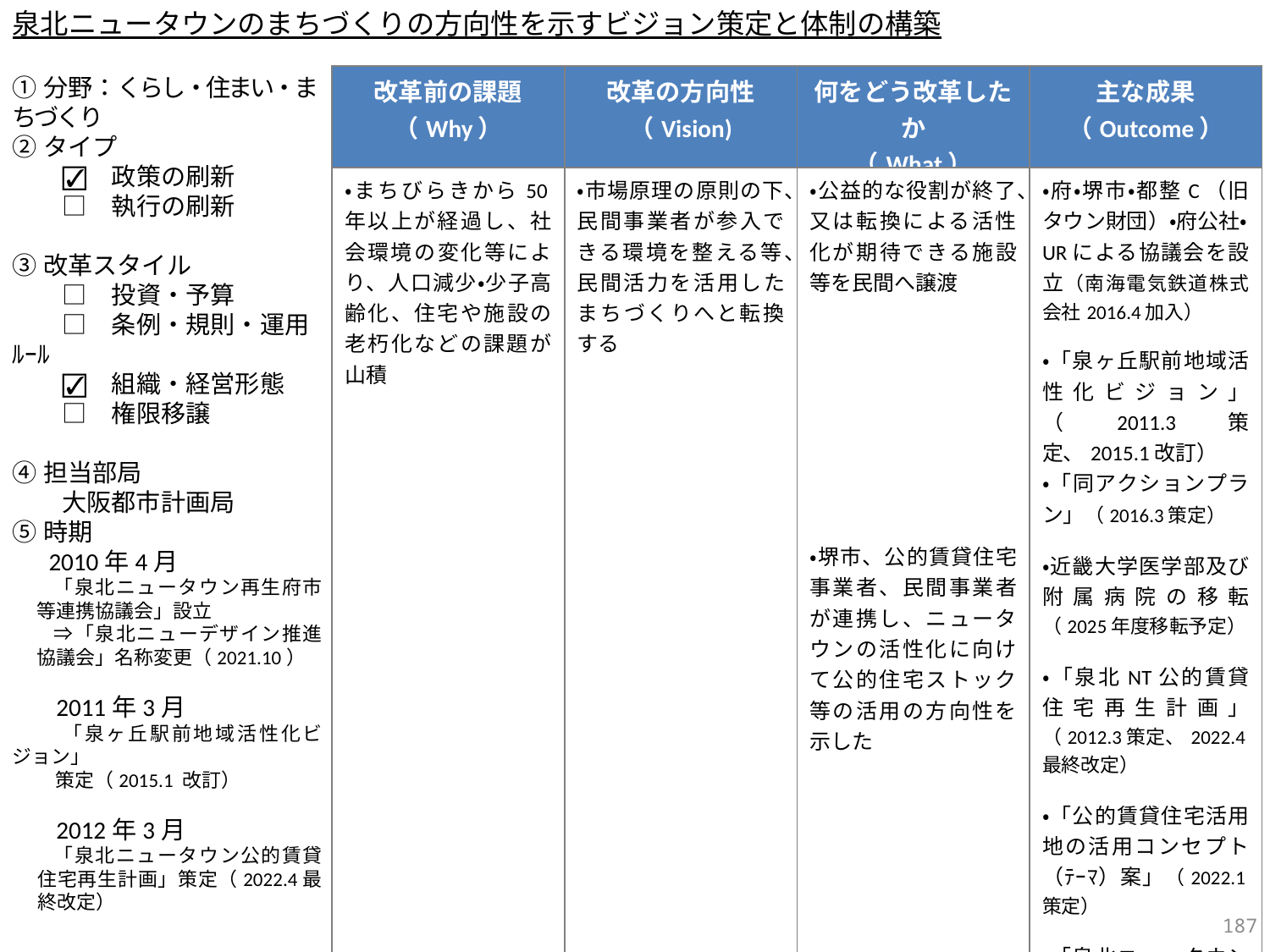

泉北ニュータウンのまちづくりの方向性を示すビジョン策定と体制の構築
①分野：くらし・住まい・まちづくり
②タイプ
　　☑　政策の刷新
　　□　執行の刷新

③改革スタイル
　　□　投資・予算
　　□　条例・規則・運用ﾙｰﾙ
　　☑　組織・経営形態
　　□　権限移譲

④担当部局
　　大阪都市計画局
⑤時期
　 2010年4月
　　「泉北ニュータウン再生府市等連携協議会」設立
　　⇒「泉北ニューデザイン推進協議会」名称変更（2021.10）

　　2011年3月
　　 「泉ヶ丘駅前地域活性化ビジョン」
　　 策定（2015.1 改訂）

　　2012年3月
　　「泉北ニュータウン公的賃貸住宅再生計画」策定（2022.4最終改定）

| 改革前の課題 （Why） | 改革の方向性 （Vision) | 何をどう改革したか （What） | 主な成果 （Outcome） |
| --- | --- | --- | --- |
| ・まちびらきから50年以上が経過し、社会環境の変化等により、人口減少・少子高齢化、住宅や施設の老朽化などの課題が山積 | ・市場原理の原則の下、民間事業者が参入できる環境を整える等、民間活力を活用したまちづくりへと転換する | ・公益的な役割が終了、又は転換による活性化が期待できる施設等を民間へ譲渡 ・堺市、公的賃貸住宅事業者、民間事業者が連携し、ニュータウンの活性化に向けて公的住宅ストック等の活用の方向性を示した | ・府・堺市・都整C（旧タウン財団）・府公社・URによる協議会を設立（南海電気鉄道株式会社2016.4加入） ・「泉ヶ丘駅前地域活性化ビジョン」（2011.3策定、2015.1改訂） ・「同アクションプラン」（2016.3策定） ・近畿大学医学部及び附属病院の移転（2025年度移転予定） ・「泉北NT公的賃貸住宅再生計画」（2012.3策定、2022.4最終改定） ・「公的賃貸住宅活用地の活用コンセプト（ﾃｰﾏ）案」（2022.1策定） ・「泉北ニュータウンまちづくりプラットフォーム（公民連携のための意見交換の場）」設立（2017.12）、「府営住宅活用地等に関するサウンディング型市場調査」実施（2019.12） |
187